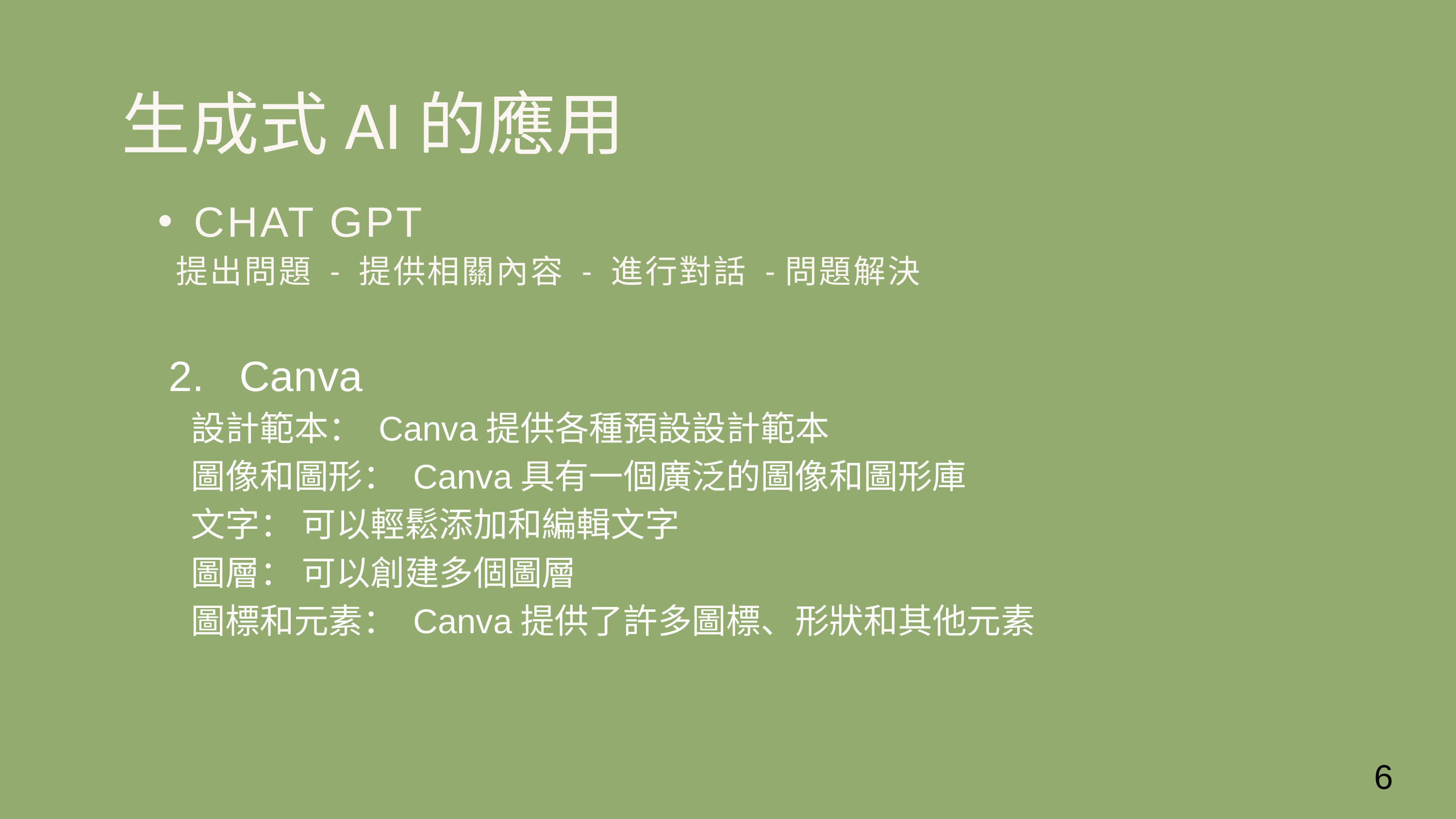

生成式AI的應用
CHAT GPT
     提出問題 - 提供相關內容 - 進行對話 -問題解決

    2.   Canva
        設計範本： Canva提供各種預設設計範本
        圖像和圖形： Canva具有一個廣泛的圖像和圖形庫
        文字： 可以輕鬆添加和編輯文字
        圖層： 可以創建多個圖層
        圖標和元素： Canva提供了許多圖標、形狀和其他元素
6